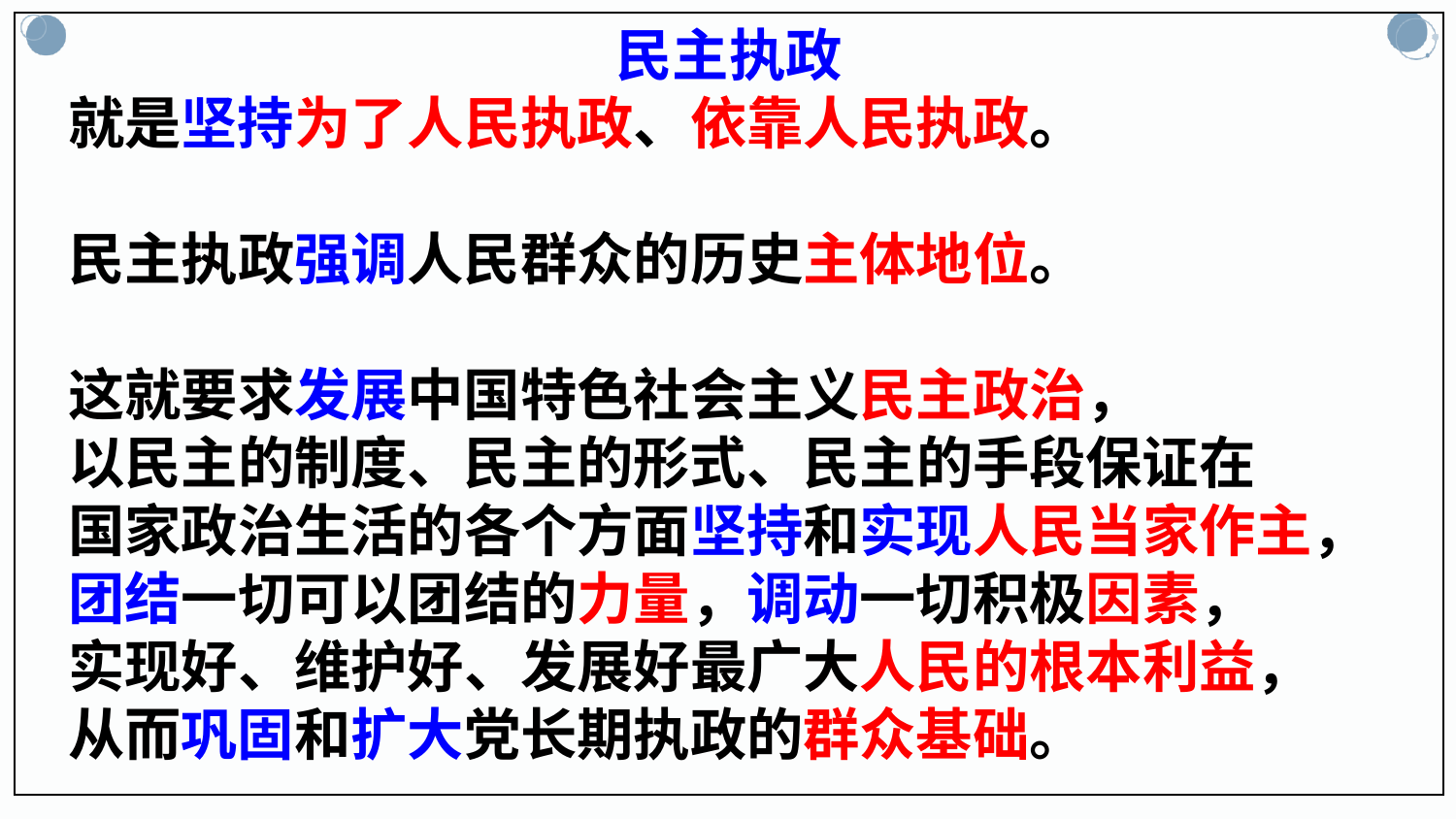

民主执政
  就是坚持为了人民执政、依靠人民执政。

  民主执政强调人民群众的历史主体地位。

  这就要求发展中国特色社会主义民主政治，
  以民主的制度、民主的形式、民主的手段保证在
  国家政治生活的各个方面坚持和实现人民当家作主，
  团结一切可以团结的力量，调动一切积极因素，
  实现好、维护好、发展好最广大人民的根本利益，
  从而巩固和扩大党长期执政的群众基础。